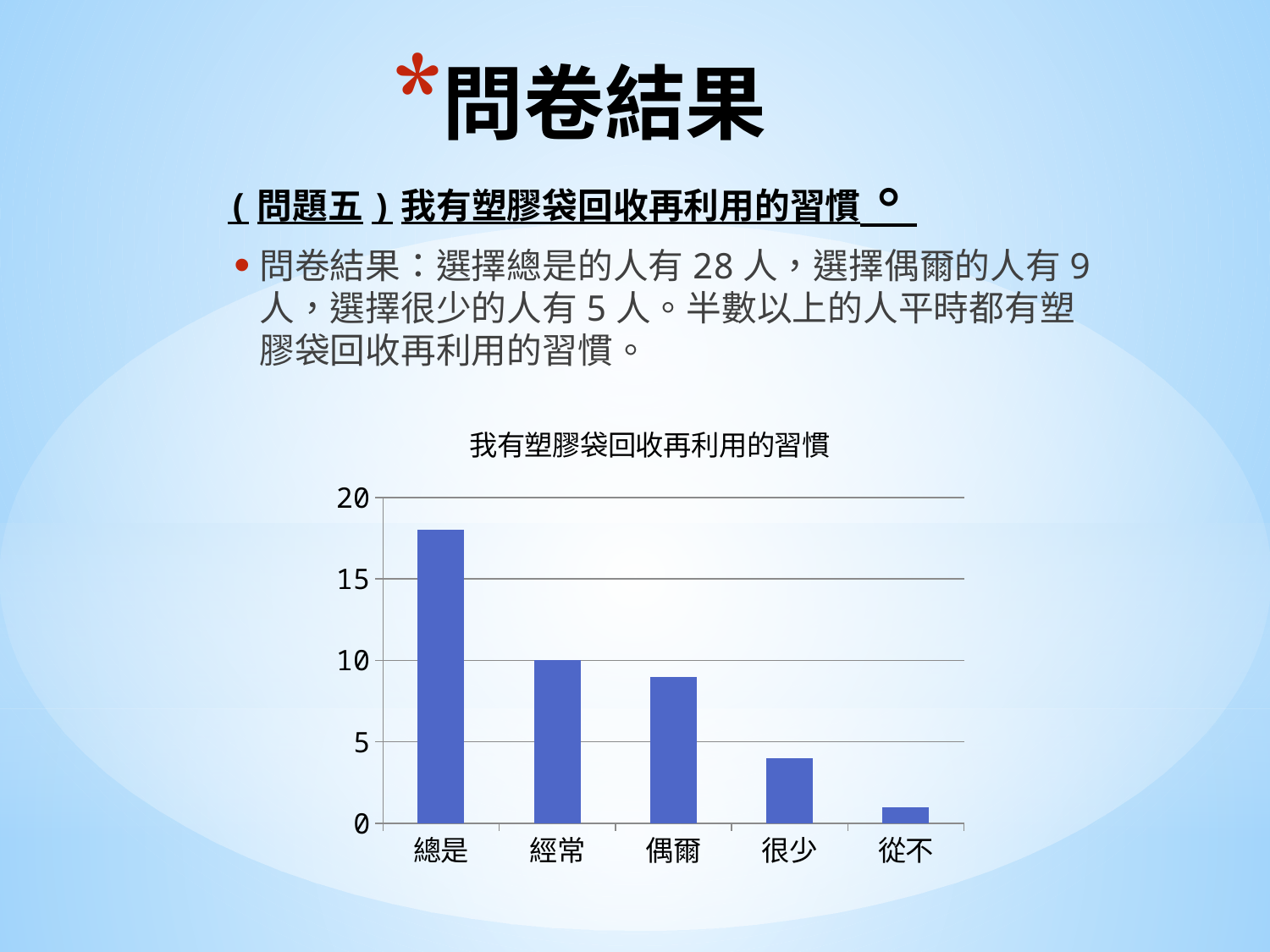

# 問卷結果
(問題五)我有塑膠袋回收再利用的習慣。
問卷結果：選擇總是的人有28人，選擇偶爾的人有9人，選擇很少的人有5人。半數以上的人平時都有塑膠袋回收再利用的習慣。

### Chart:

| Category | 我有塑膠袋回收再利用的習慣 |
|---|---|
| 總是 | 18.0 |
| 經常 | 10.0 |
| 偶爾 | 9.0 |
| 很少 | 4.0 |
| 從不 | 1.0 |